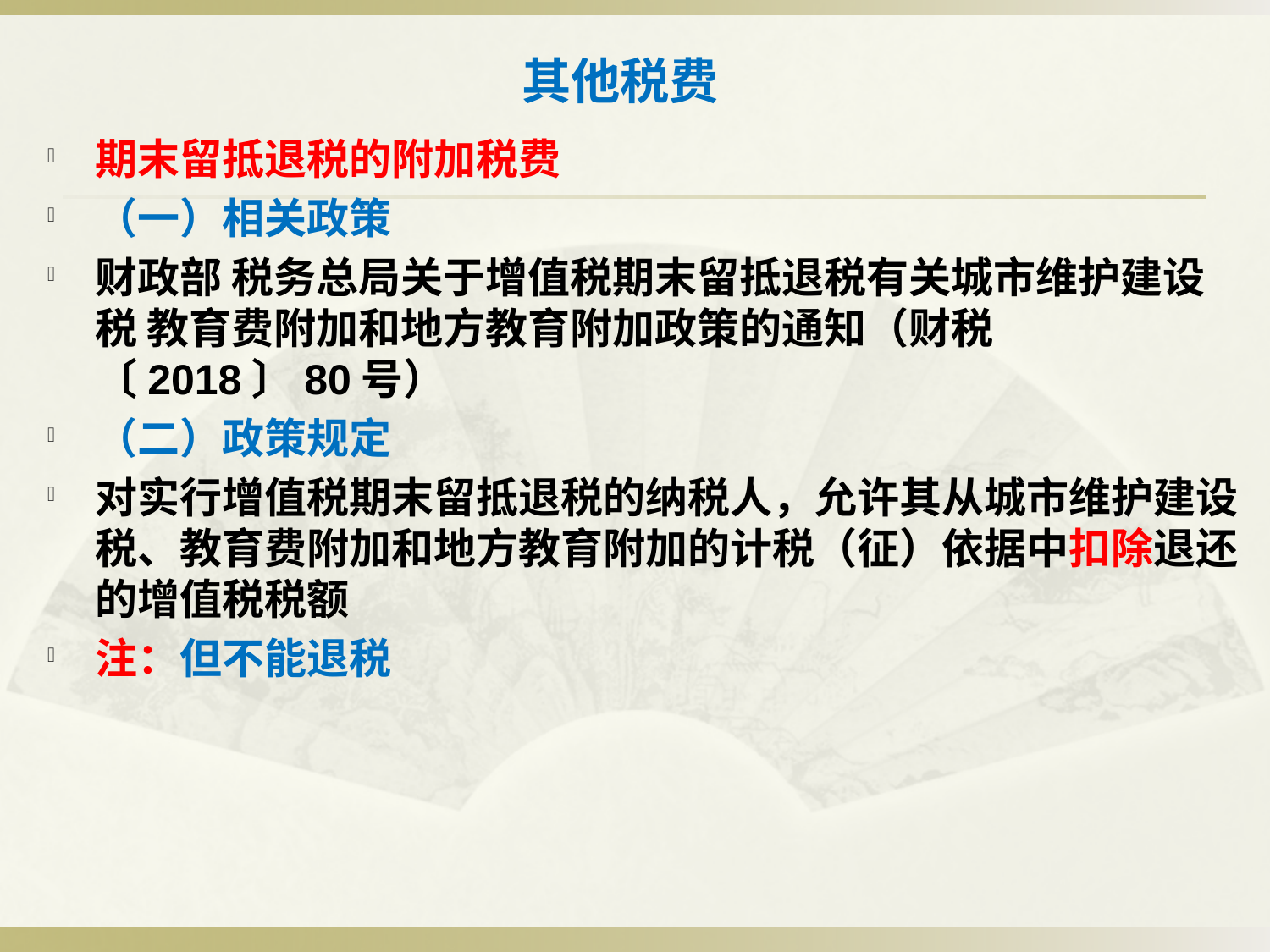

# 其他税费
期末留抵退税的附加税费
（一）相关政策
财政部 税务总局关于增值税期末留抵退税有关城市维护建设税 教育费附加和地方教育附加政策的通知（财税〔2018〕80号）
（二）政策规定
对实行增值税期末留抵退税的纳税人，允许其从城市维护建设税、教育费附加和地方教育附加的计税（征）依据中扣除退还的增值税税额
注：但不能退税